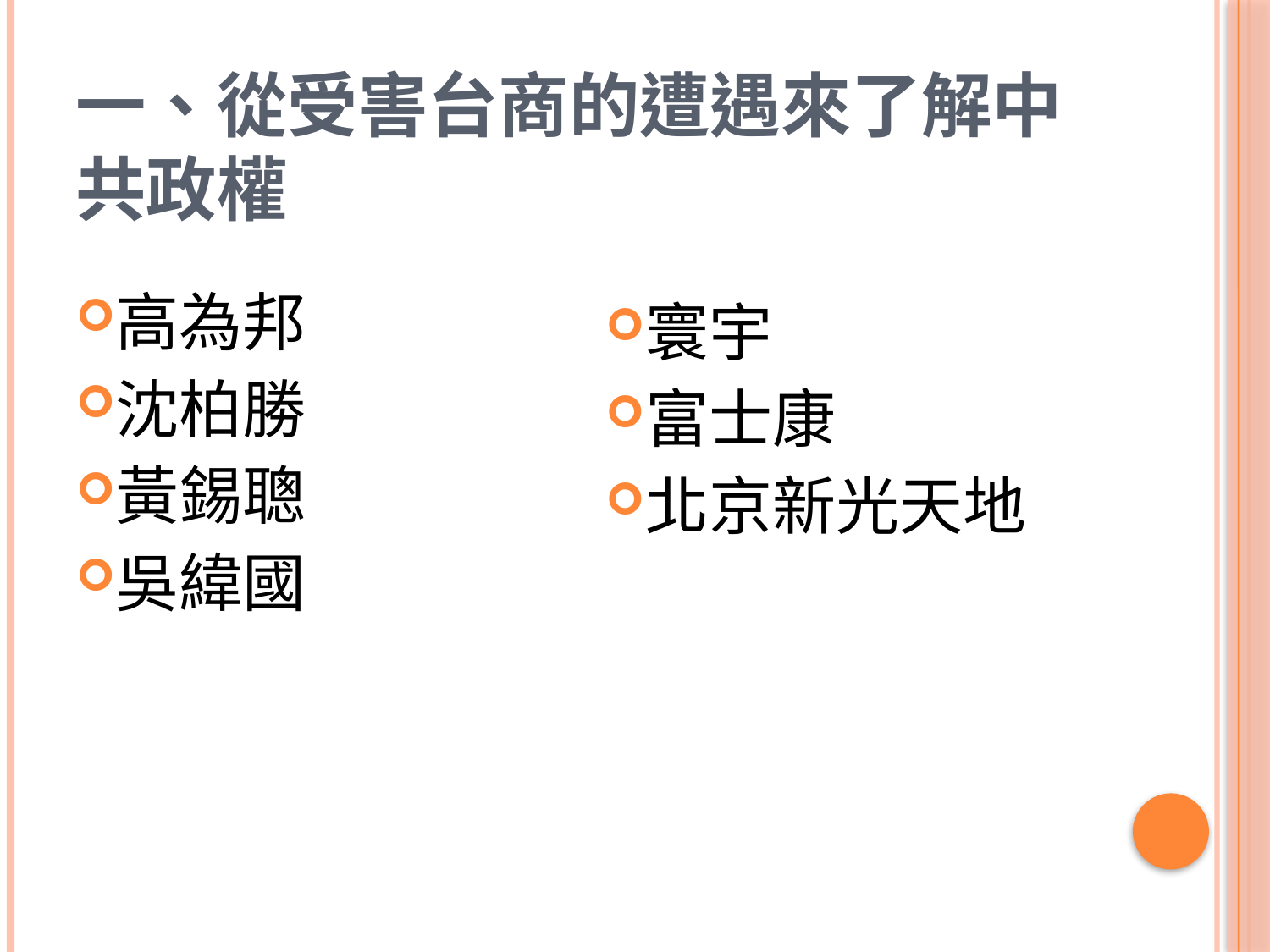

# 一、從受害台商的遭遇來了解中共政權
高為邦
沈柏勝
黃錫聰
吳緯國
寰宇
富士康
北京新光天地